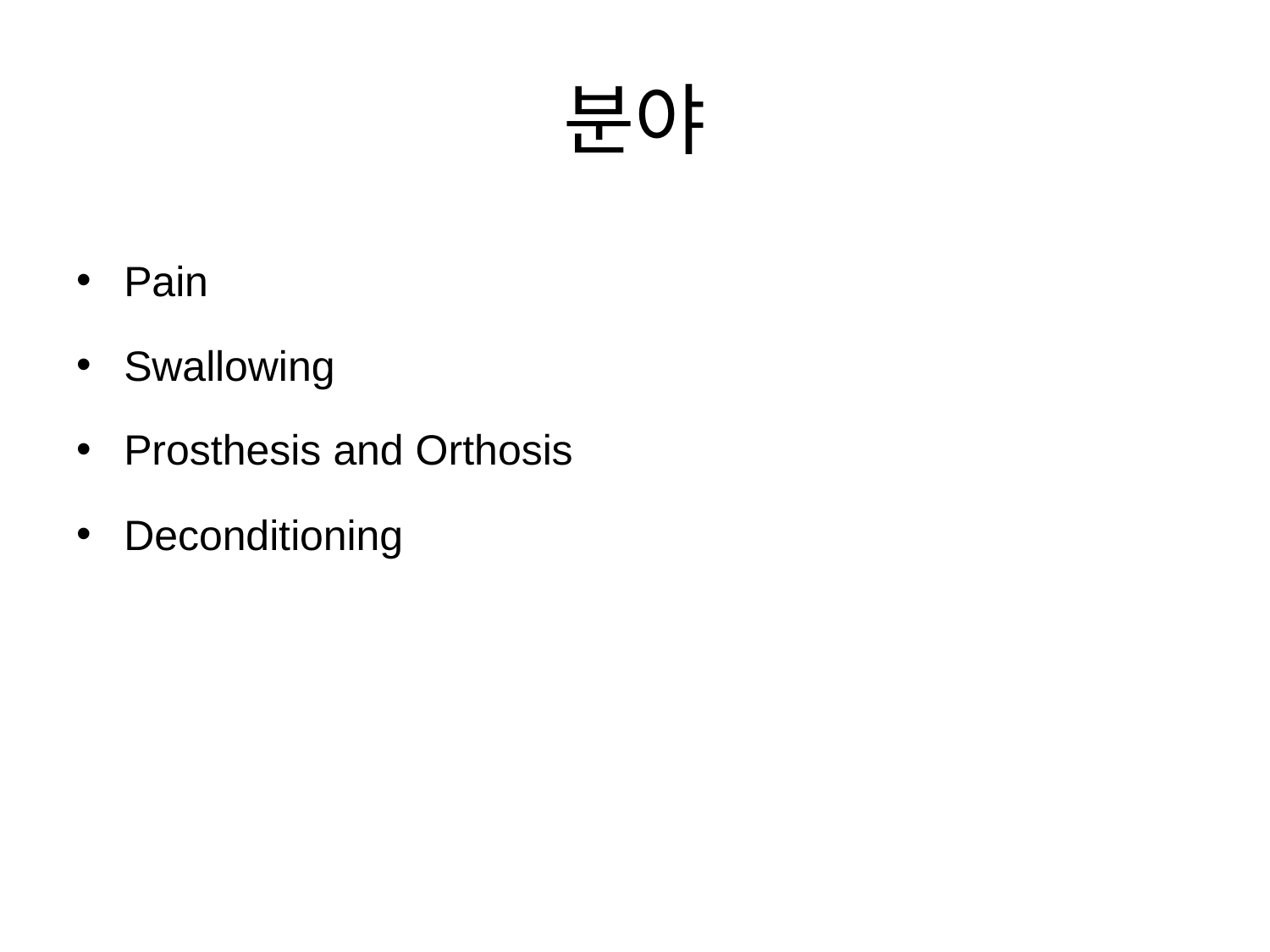

# 분야
Pain
Swallowing
Prosthesis and Orthosis
Deconditioning